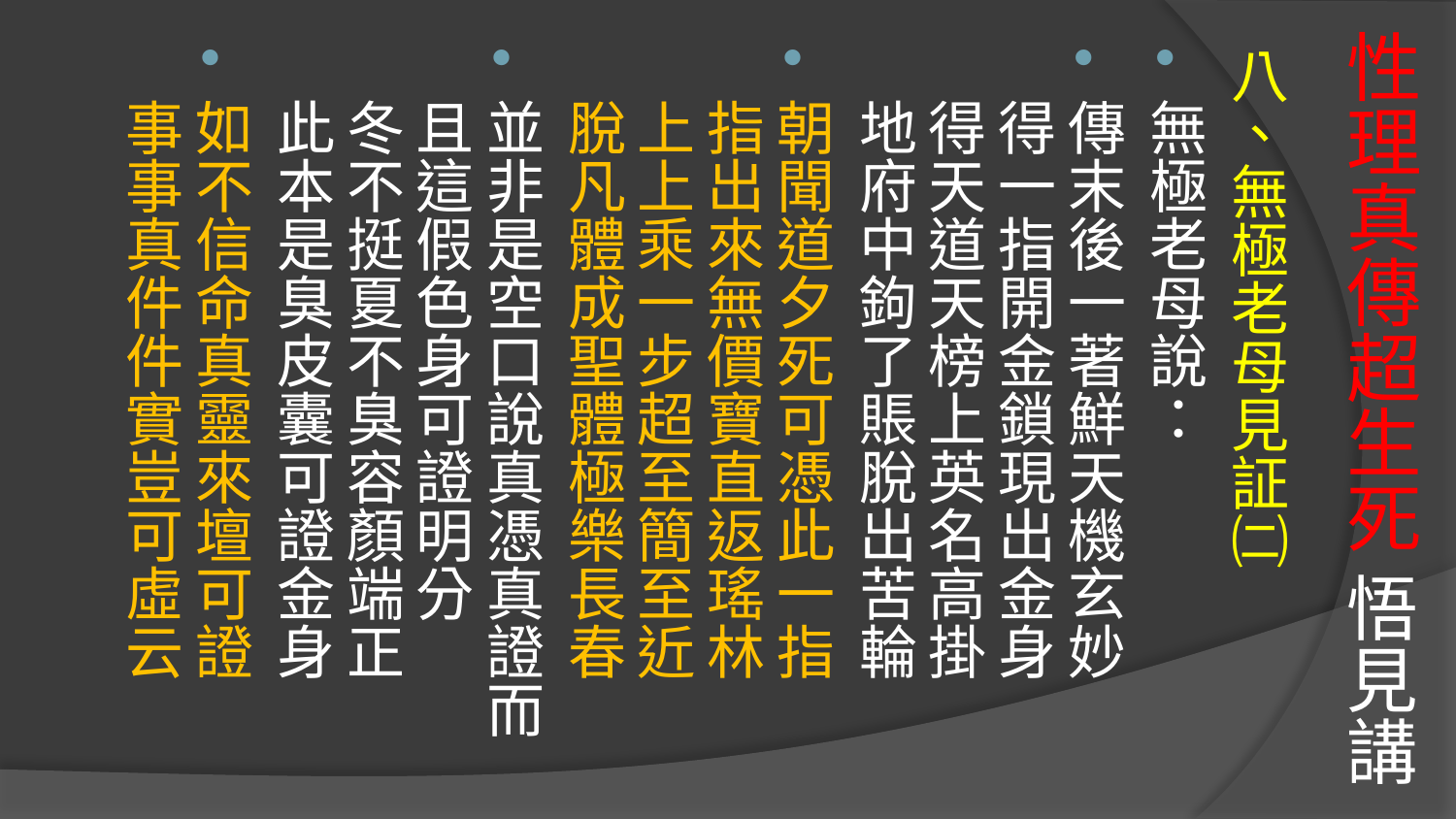

# 性理真傳超生死 悟見講
八、無極老母見証㈡
無極老母說：
傳末後一著鮮天機玄妙
得一指開金鎖現出金身
得天道天榜上英名高掛
地府中鉤了賬脫出苦輪
朝聞道夕死可憑此一指
指出來無價寶直返瑤林
上上乘一步超至簡至近
脫凡體成聖體極樂長春
並非是空口說真憑真證而且這假色身可證明分
冬不挺夏不臭容顏端正
此本是臭皮囊可證金身
如不信命真靈來壇可證
事事真件件實豈可虛云